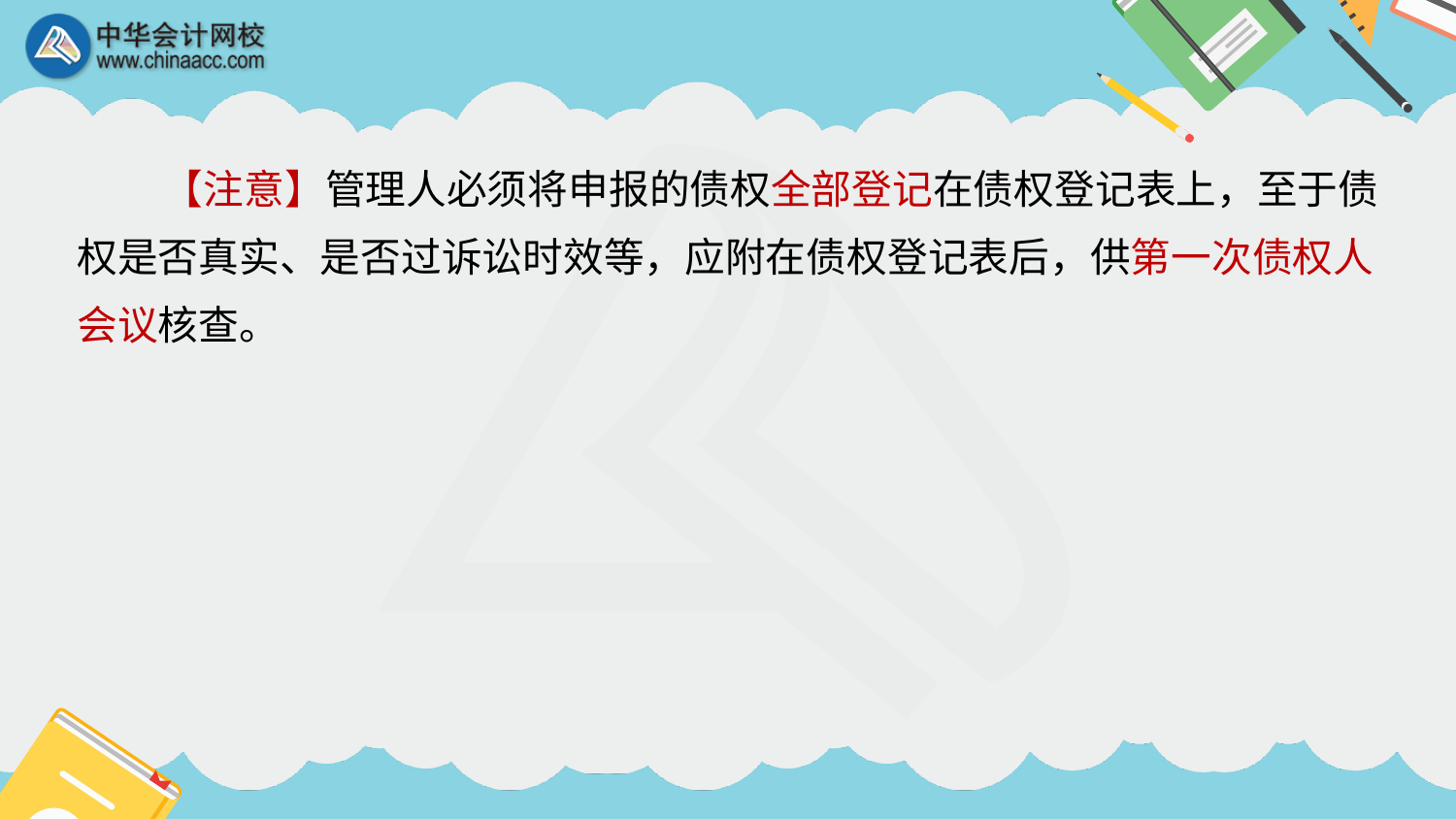

【注意】管理人必须将申报的债权全部登记在债权登记表上，至于债权是否真实、是否过诉讼时效等，应附在债权登记表后，供第一次债权人会议核查。